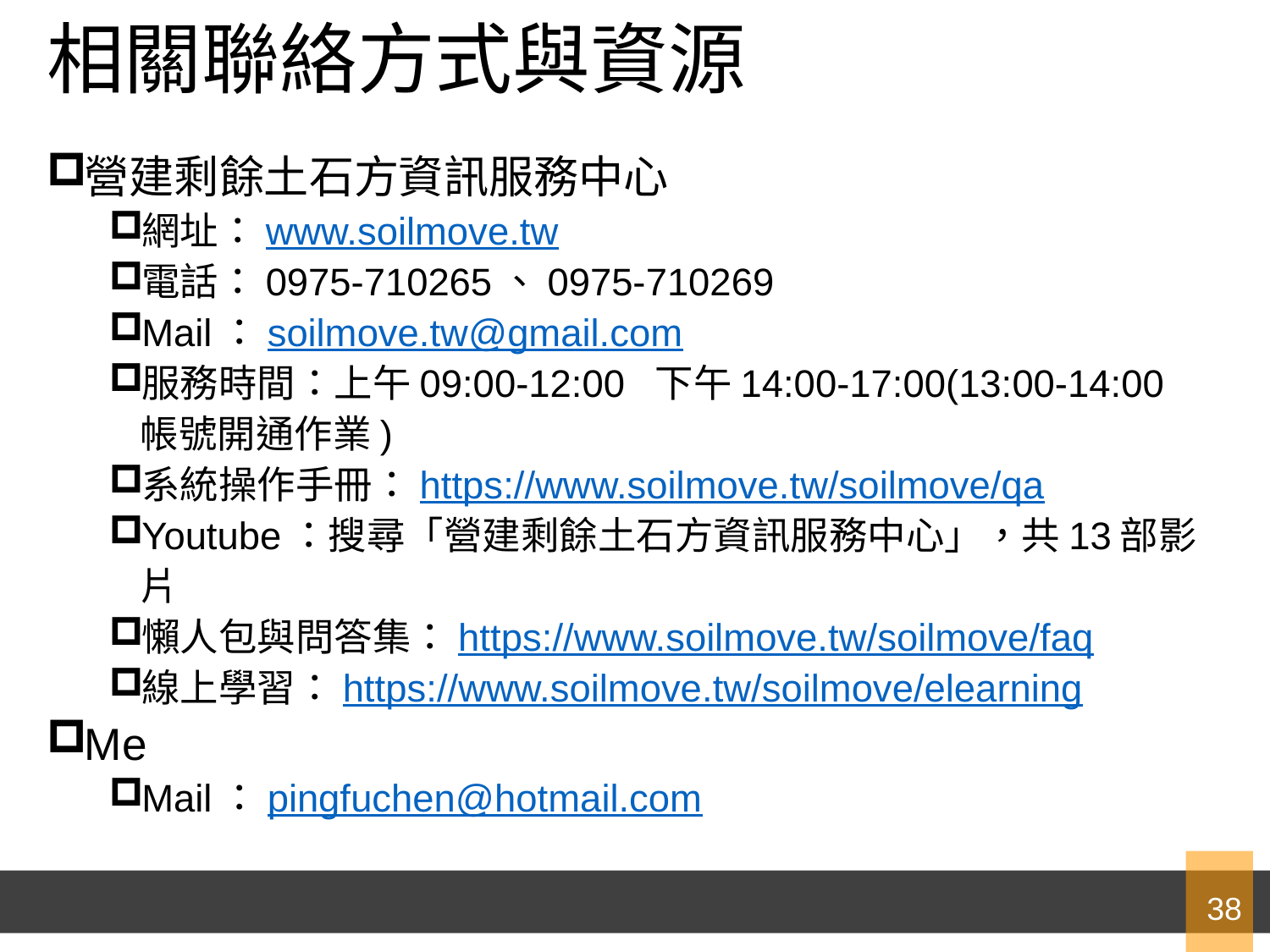

# 相關聯絡方式與資源
營建剩餘土石方資訊服務中心
網址：www.soilmove.tw
電話：0975-710265、0975-710269
Mail：soilmove.tw@gmail.com
服務時間：上午09:00-12:00  下午14:00-17:00(13:00-14:00帳號開通作業)
系統操作手冊：https://www.soilmove.tw/soilmove/qa
Youtube：搜尋「營建剩餘土石方資訊服務中心」，共13部影片
懶人包與問答集：https://www.soilmove.tw/soilmove/faq
線上學習：https://www.soilmove.tw/soilmove/elearning
Me
Mail：pingfuchen@hotmail.com

38